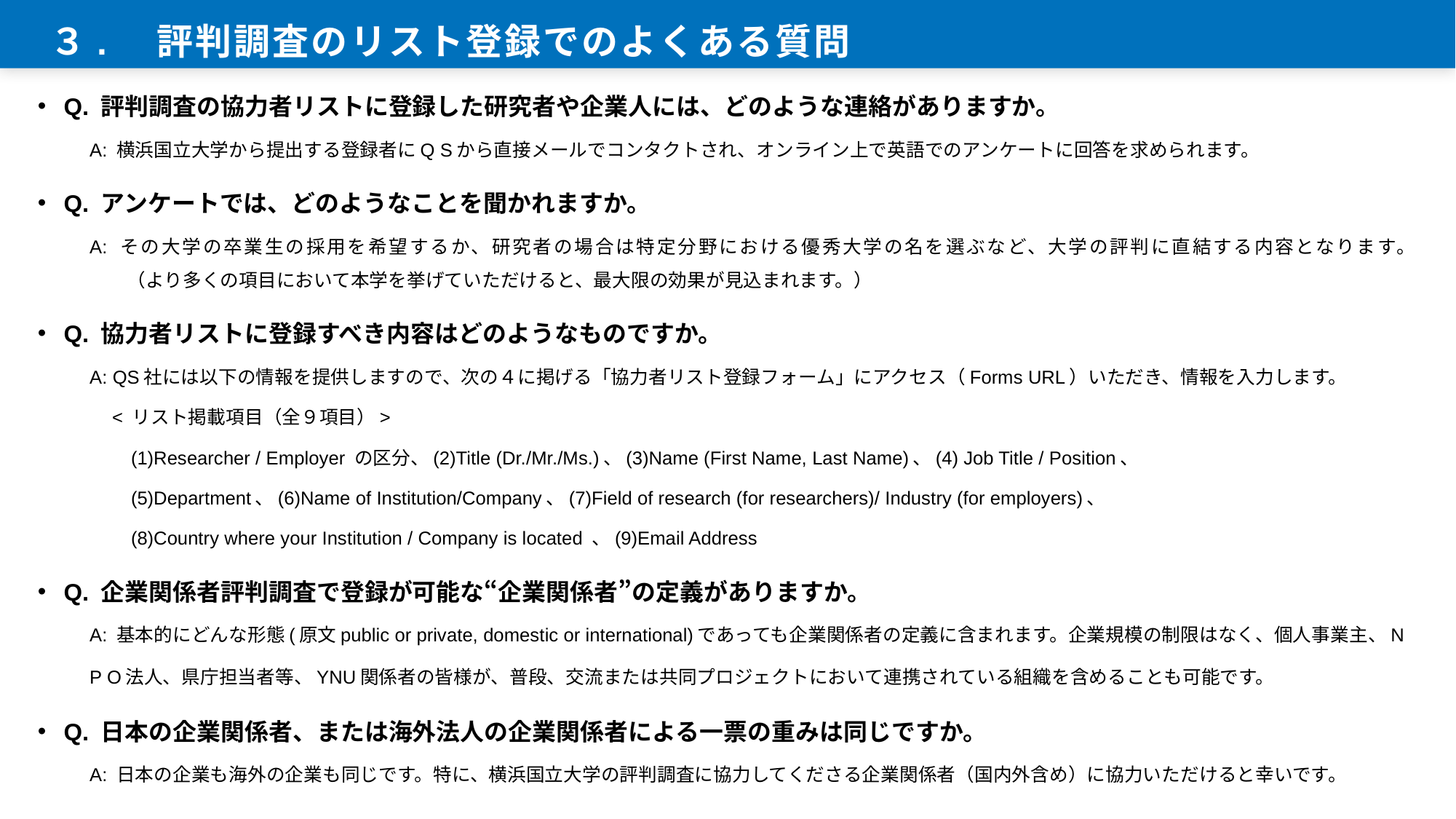

３.　評判調査のリスト登録でのよくある質問
Q. 評判調査の協力者リストに登録した研究者や企業人には、どのような連絡がありますか。
A: 横浜国立大学から提出する登録者にQ Sから直接メールでコンタクトされ、オンライン上で英語でのアンケートに回答を求められます。
Q. アンケートでは、どのようなことを聞かれますか。
A: その大学の卒業生の採用を希望するか、研究者の場合は特定分野における優秀大学の名を選ぶなど、大学の評判に直結する内容となります。
　　（より多くの項目において本学を挙げていただけると、最大限の効果が見込まれます。）
Q. 協力者リストに登録すべき内容はどのようなものですか。
A: QS社には以下の情報を提供しますので、次の４に掲げる「協力者リスト登録フォーム」にアクセス（Forms URL）いただき、情報を入力します。
　< リスト掲載項目（全９項目）>
　　(1)Researcher / Employer の区分、(2)Title (Dr./Mr./Ms.)、(3)Name (First Name, Last Name)、(4) Job Title / Position、
　　(5)Department、(6)Name of Institution/Company、(7)Field of research (for researchers)/ Industry (for employers)、
　　(8)Country where your Institution / Company is located 、(9)Email Address
Q. 企業関係者評判調査で登録が可能な“企業関係者”の定義がありますか。
A: 基本的にどんな形態(原文public or private, domestic or international)であっても企業関係者の定義に含まれます。企業規模の制限はなく、個人事業主、N P O法人、県庁担当者等、YNU関係者の皆様が、普段、交流または共同プロジェクトにおいて連携されている組織を含めることも可能です。
Q. 日本の企業関係者、または海外法人の企業関係者による一票の重みは同じですか。
A: 日本の企業も海外の企業も同じです。特に、横浜国立大学の評判調査に協力してくださる企業関係者（国内外含め）に協力いただけると幸いです。